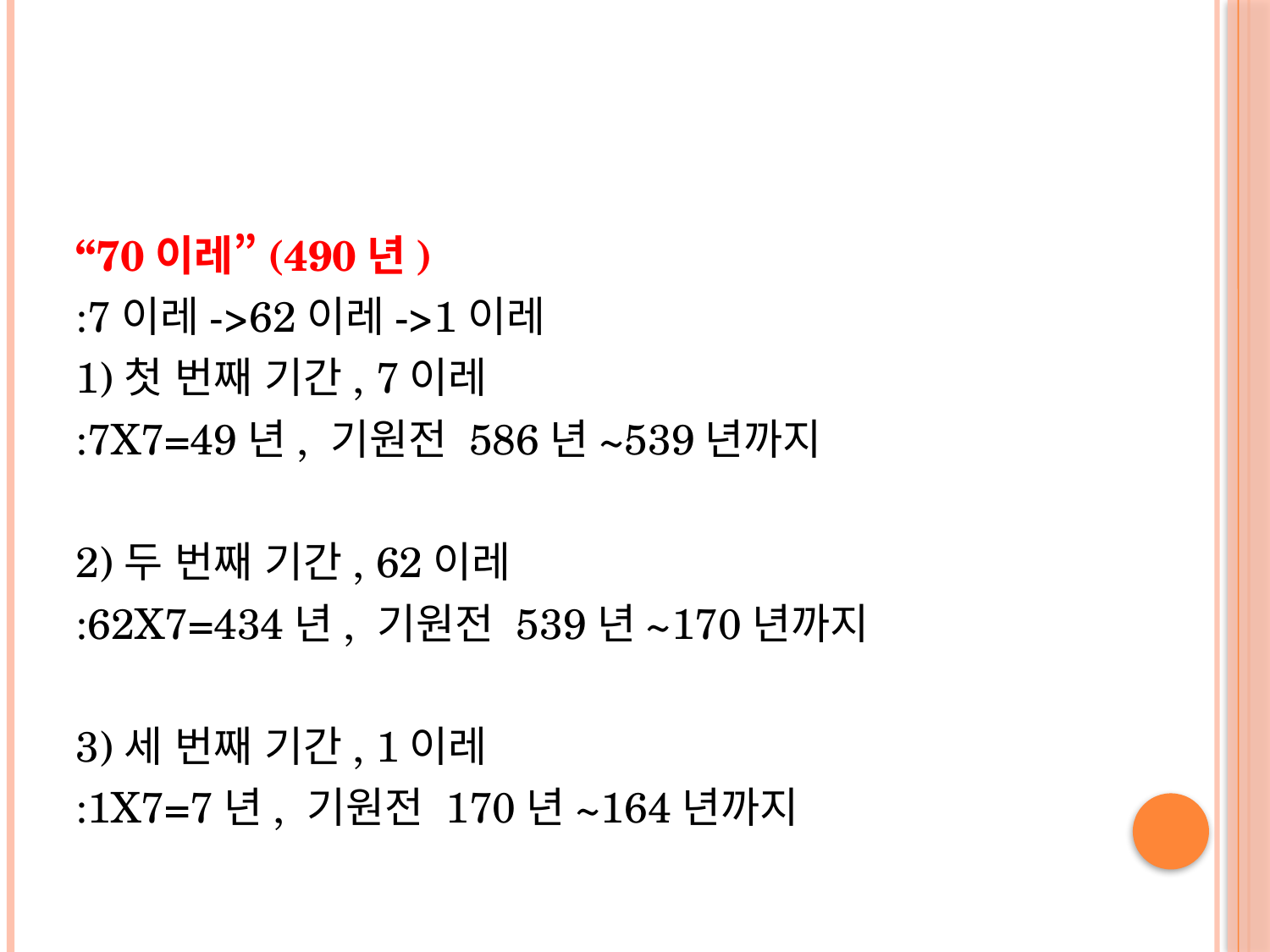

#
“70이레”(490년)
:7이레->62이레->1이레
1)첫 번째 기간, 7이레
:7X7=49년, 기원전 586년~539년까지

2)두 번째 기간, 62이레
:62X7=434년, 기원전 539년~170년까지

3)세 번째 기간, 1이레
:1X7=7년, 기원전 170년~164년까지